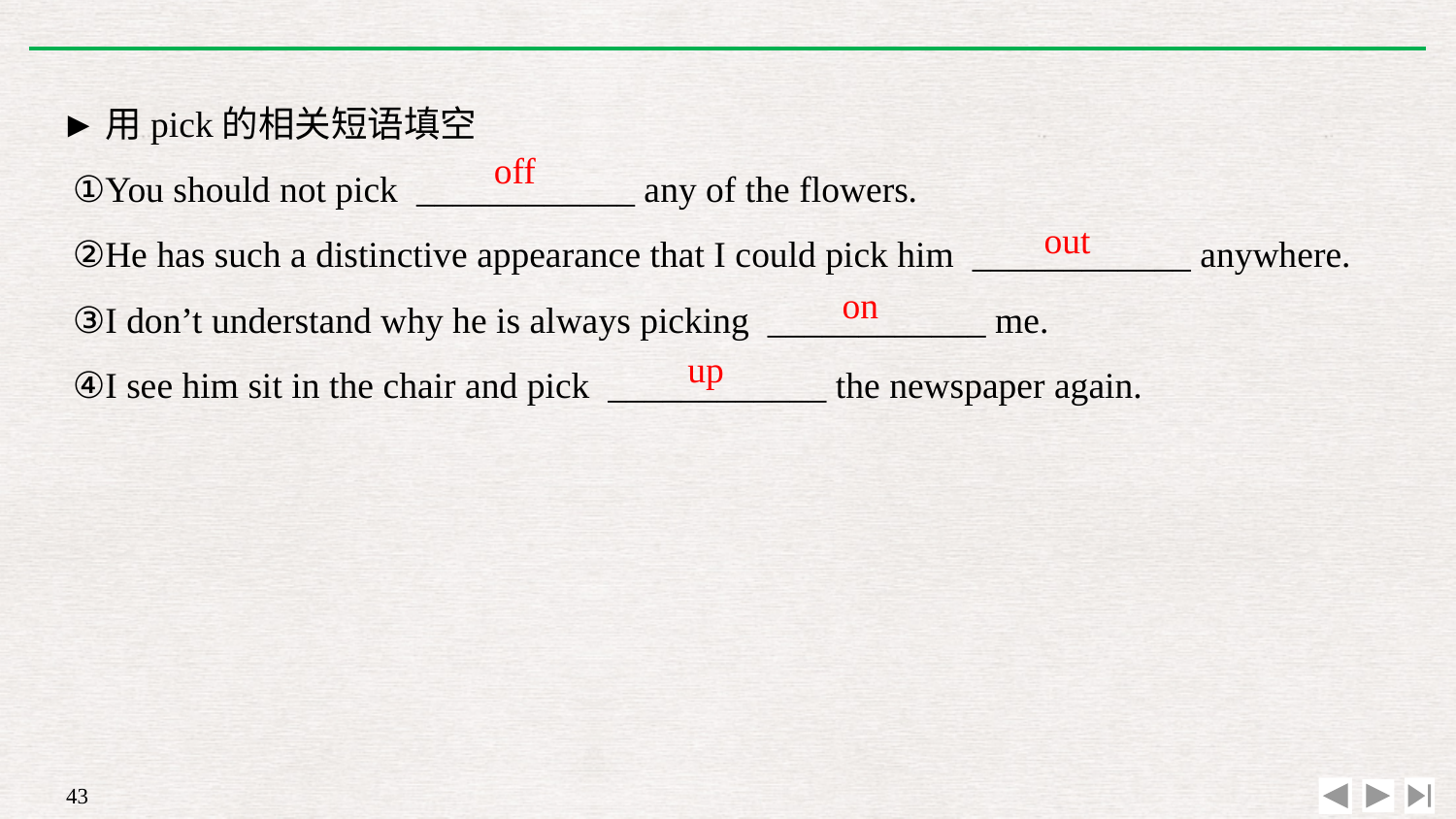

►用pick的相关短语填空
①You should not pick  ____________ any of the flowers.
②He has such a distinctive appearance that I could pick him  ____________ anywhere.
③I don’t understand why he is always picking  ____________ me.
④I see him sit in the chair and pick  ____________ the newspaper again.
off
out
on
up